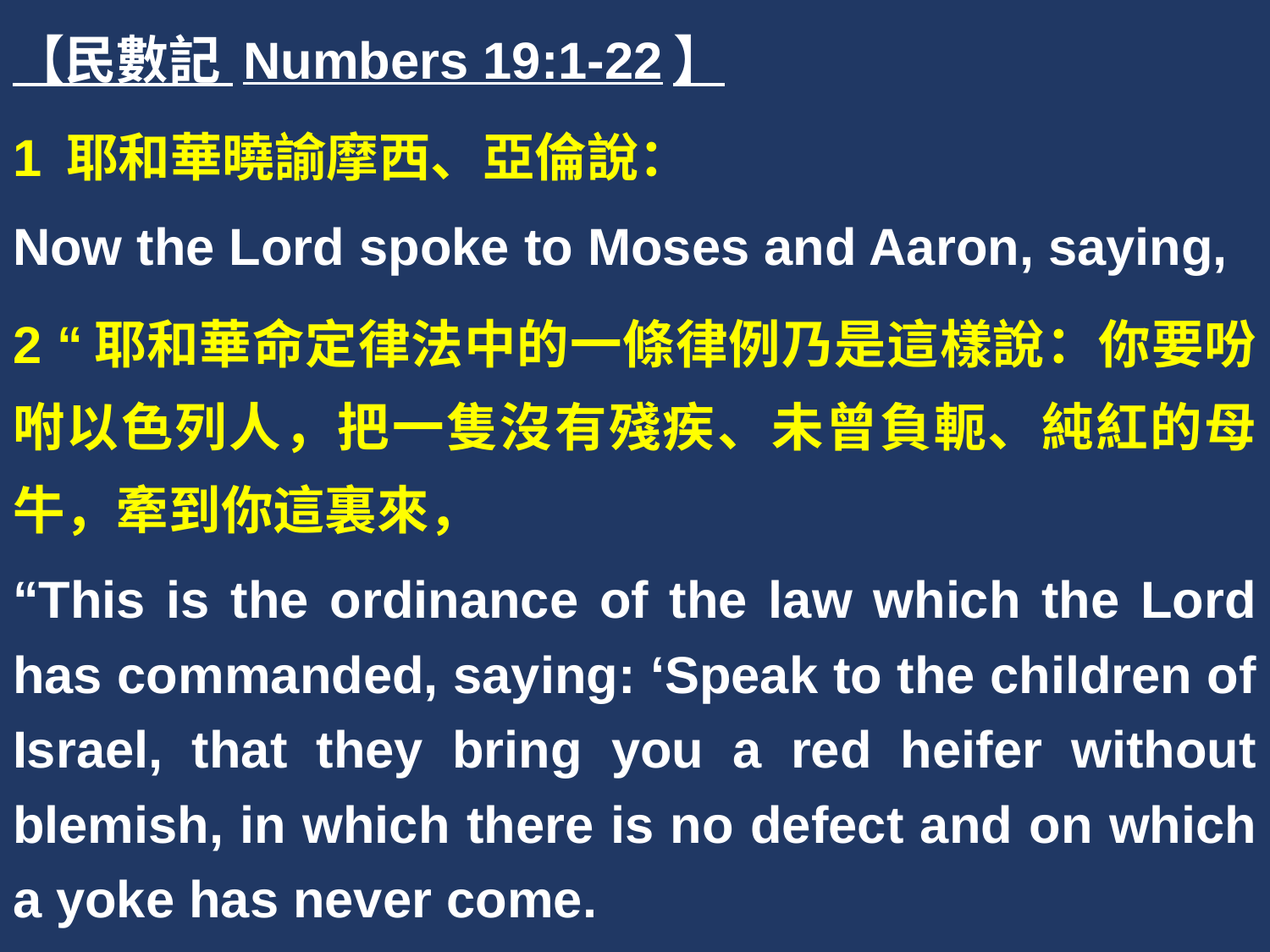

【民數記 Numbers 19:1-22】
1 耶和華曉諭摩西、亞倫說：
Now the Lord spoke to Moses and Aaron, saying,
2 “耶和華命定律法中的一條律例乃是這樣說：你要吩咐以色列人，把一隻沒有殘疾、未曾負軛、純紅的母牛，牽到你這裏來，
“This is the ordinance of the law which the Lord has commanded, saying: ‘Speak to the children of Israel, that they bring you a red heifer without blemish, in which there is no defect and on which a yoke has never come.